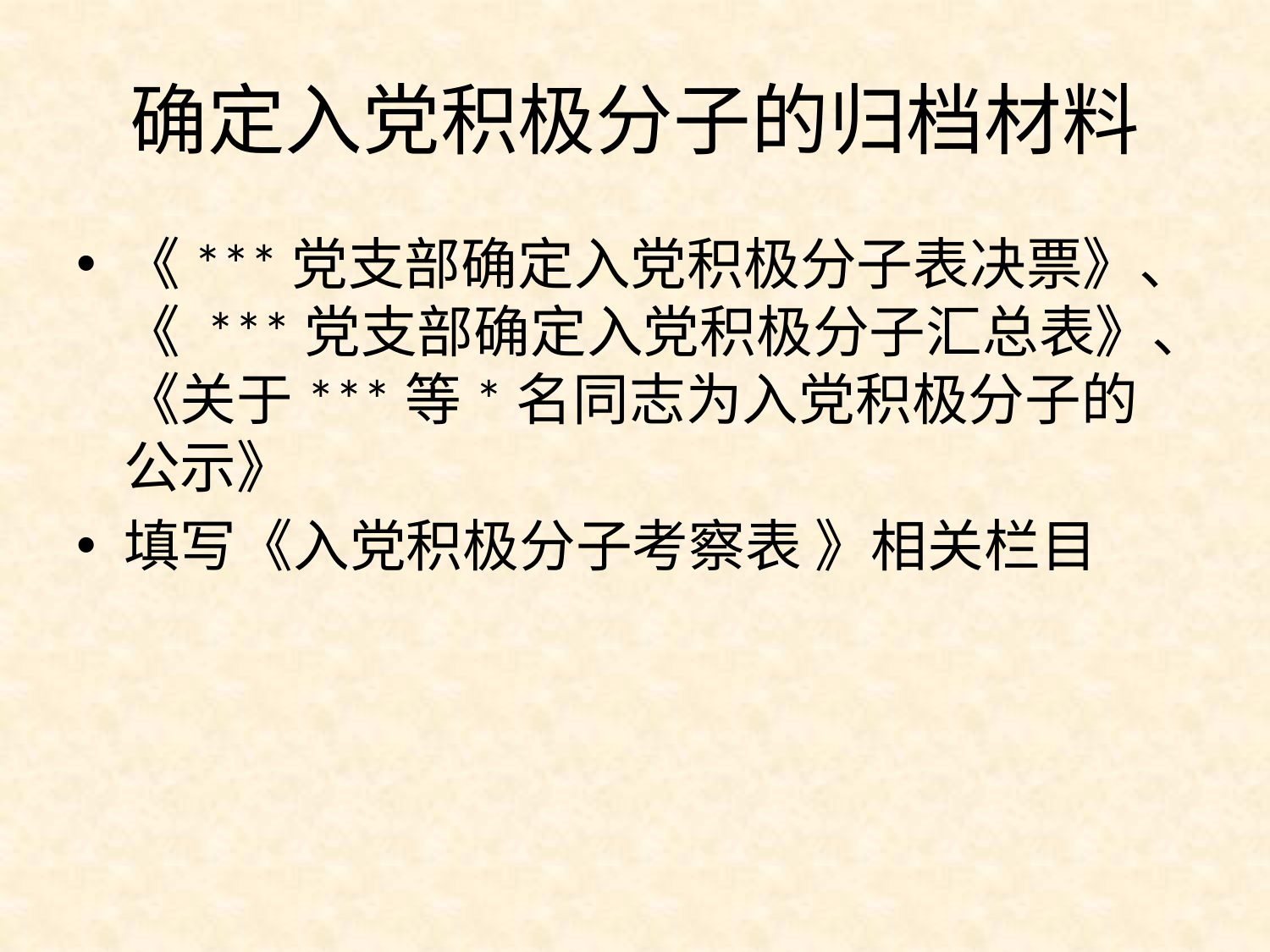

# 确定入党积极分子的归档材料
《***党支部确定入党积极分子表决票》、《 ***党支部确定入党积极分子汇总表》、《关于***等*名同志为入党积极分子的公示》
填写《入党积极分子考察表 》相关栏目